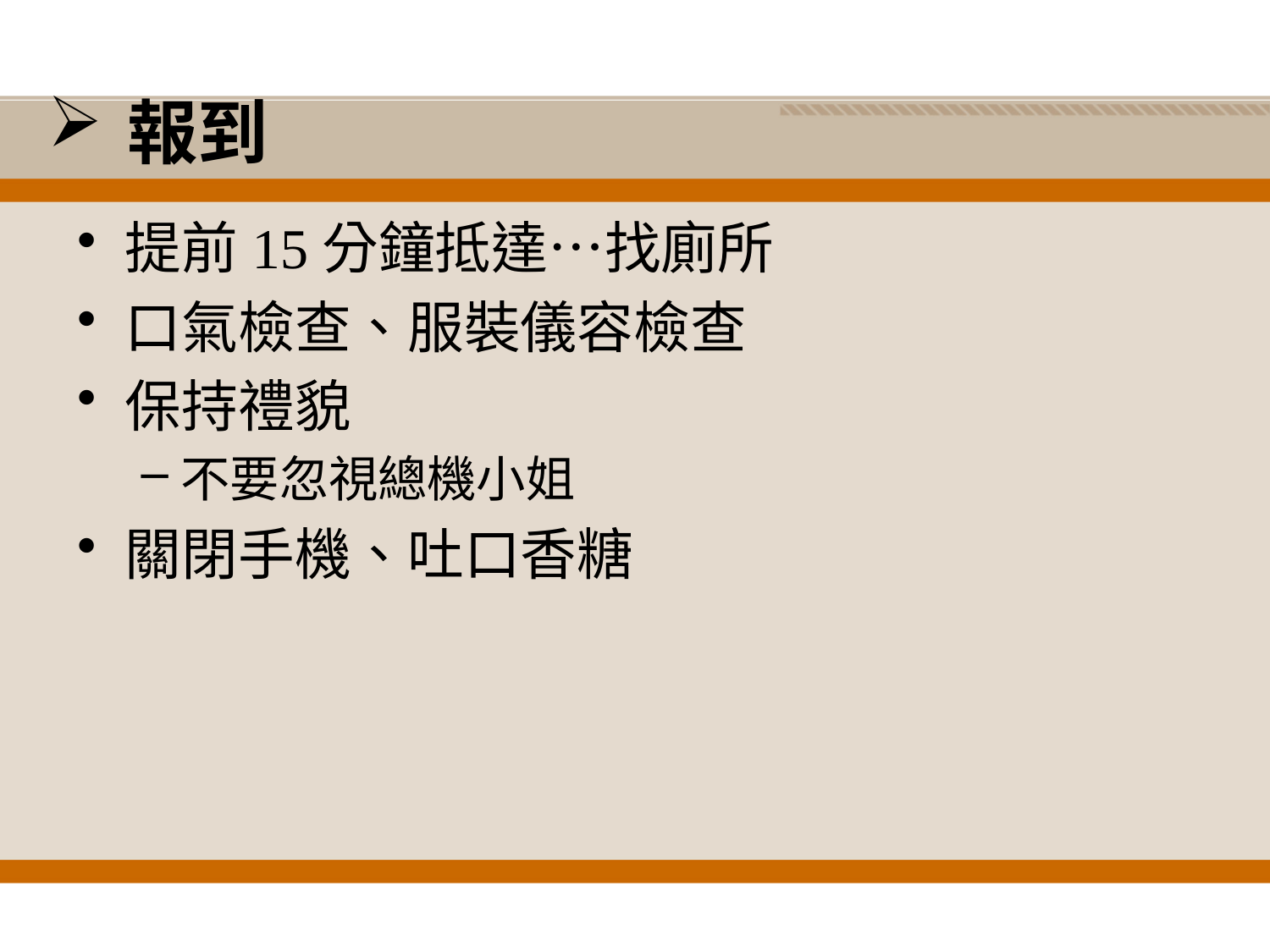

# 報到
提前15分鐘抵達…找廁所
口氣檢查、服裝儀容檢查
保持禮貌
不要忽視總機小姐
關閉手機、吐口香糖